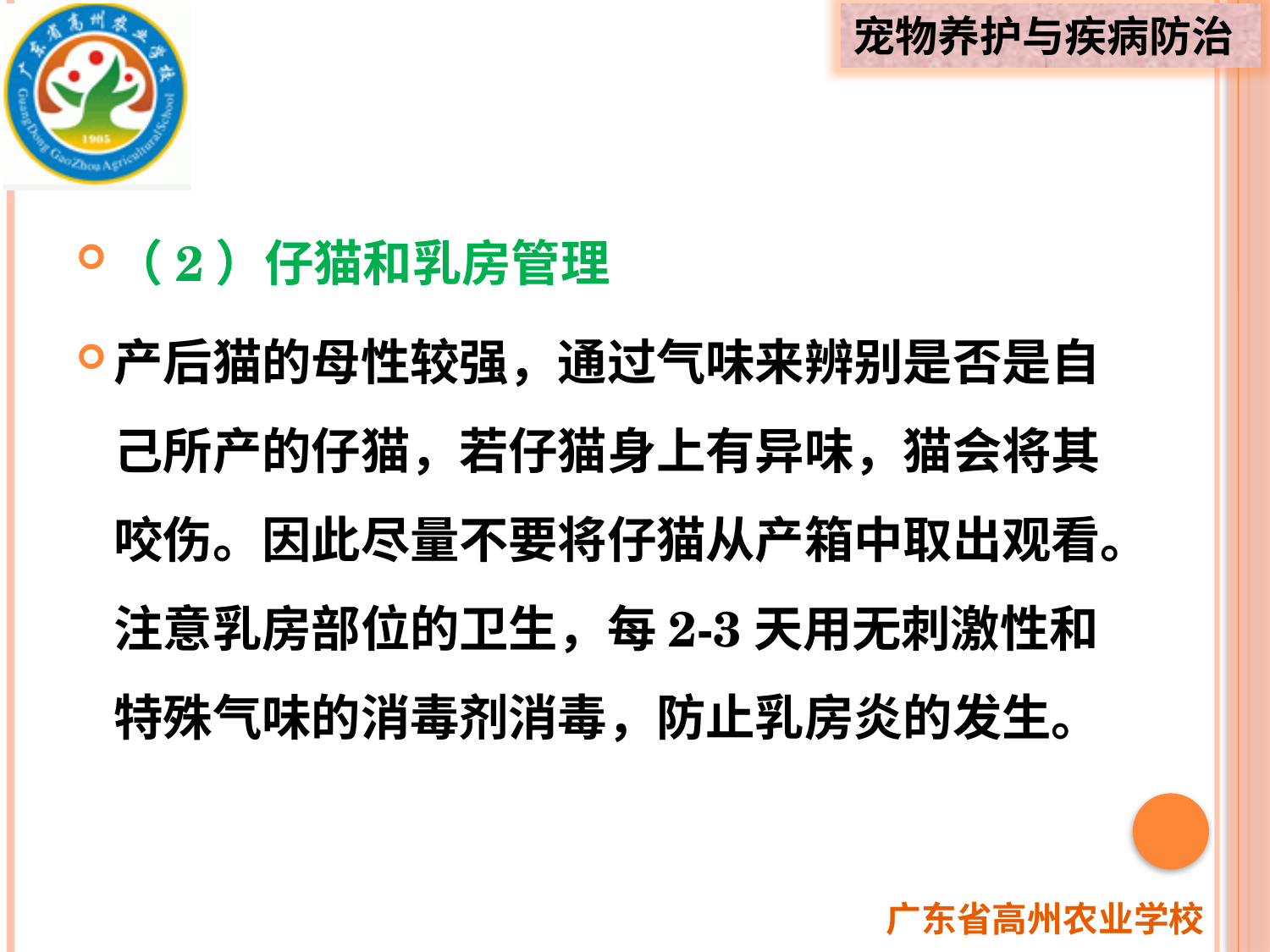

（2）仔猫和乳房管理
产后猫的母性较强，通过气味来辨别是否是自己所产的仔猫，若仔猫身上有异味，猫会将其咬伤。因此尽量不要将仔猫从产箱中取出观看。注意乳房部位的卫生，每2-3天用无刺激性和特殊气味的消毒剂消毒，防止乳房炎的发生。